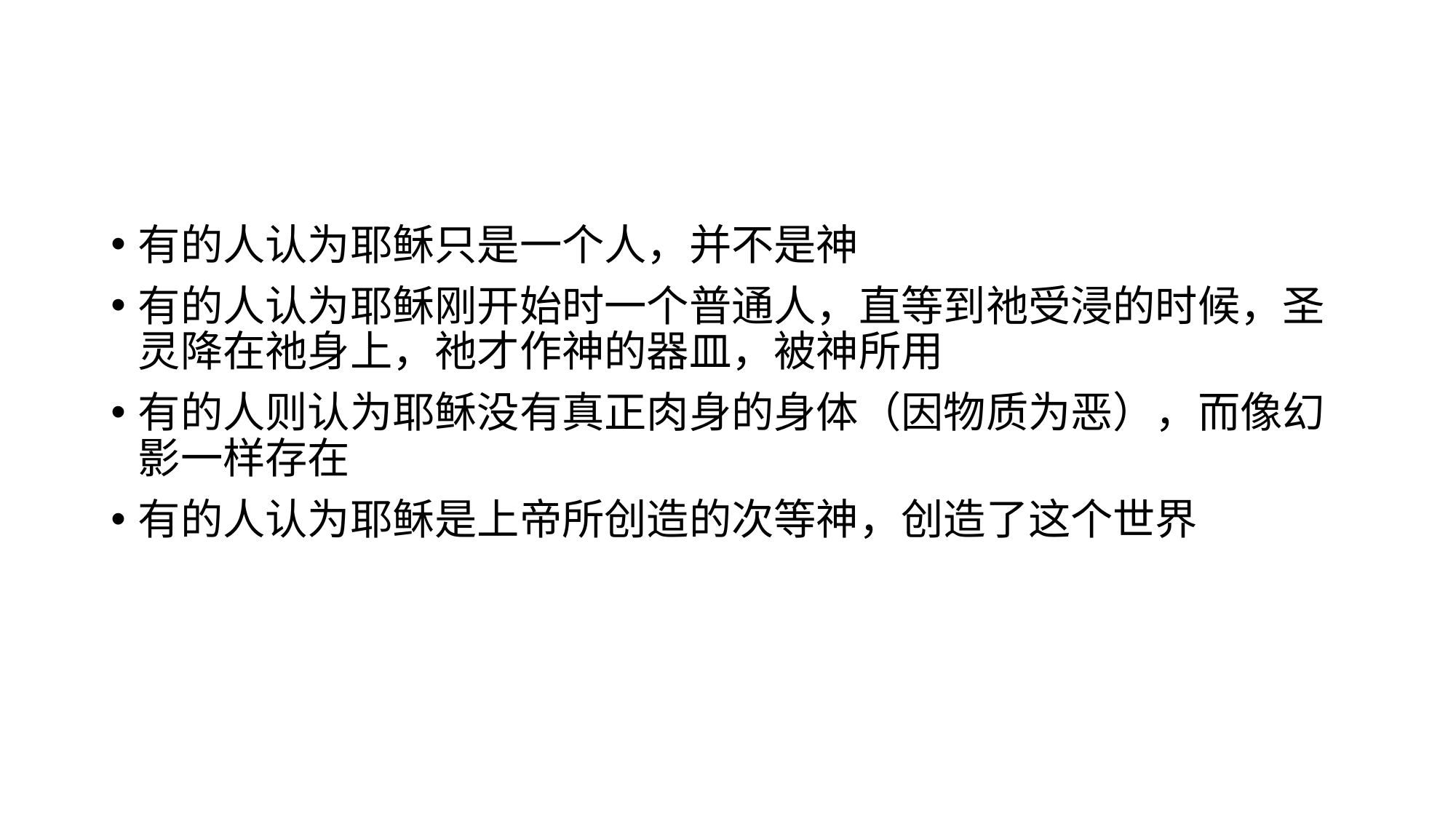

#
有的人认为耶稣只是一个人，并不是神
有的人认为耶稣刚开始时一个普通人，直等到祂受浸的时候，圣灵降在祂身上，祂才作神的器皿，被神所用
有的人则认为耶稣没有真正肉身的身体（因物质为恶），而像幻影一样存在
有的人认为耶稣是上帝所创造的次等神，创造了这个世界